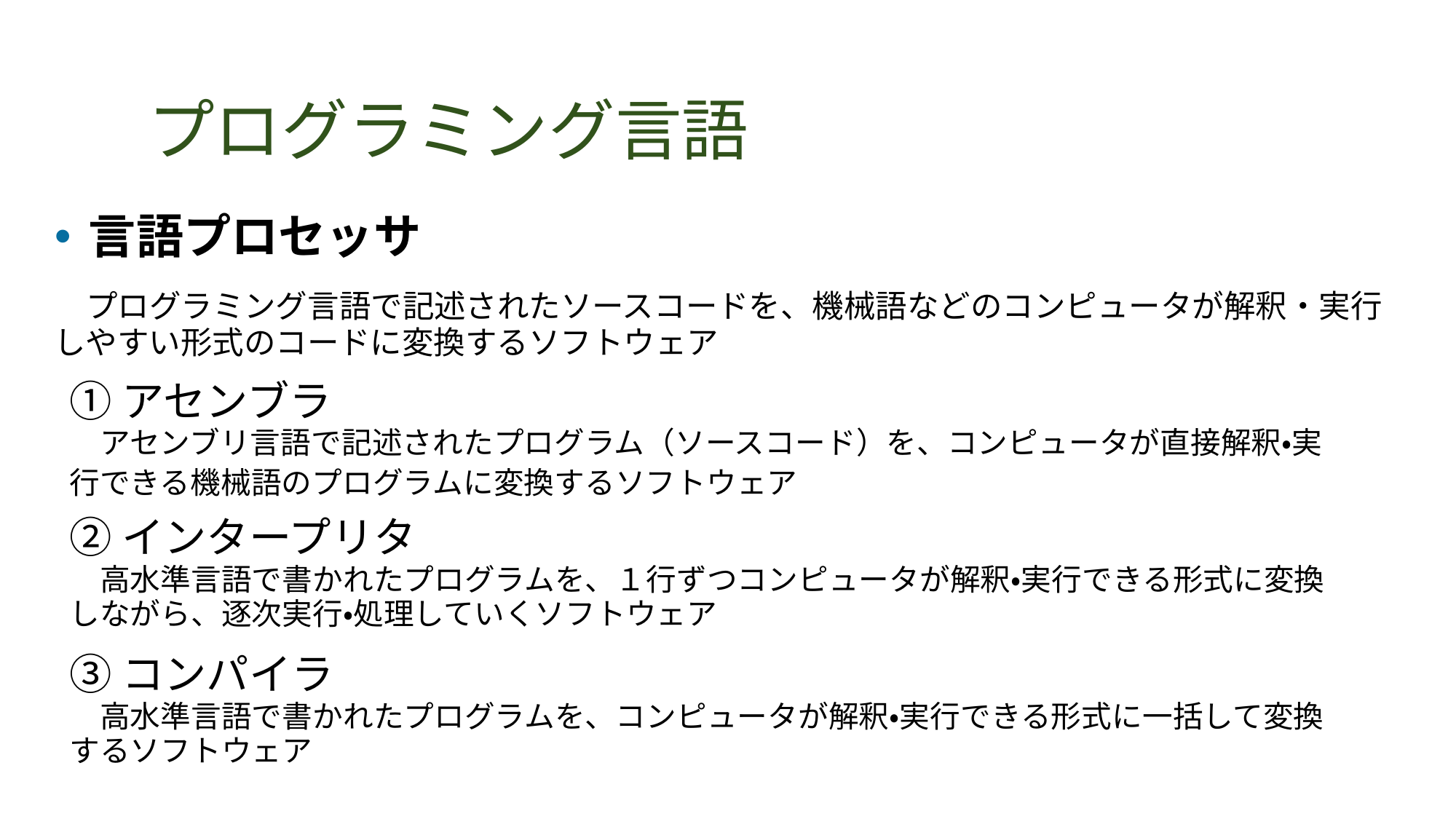

# プログラミング言語
言語プロセッサ
　プログラミング言語で記述されたソースコードを、機械語などのコンピュータが解釈・実行しやすい形式のコードに変換するソフトウェア
①アセンブラ
　アセンブリ言語で記述されたプログラム（ソースコード）を、コンピュータが直接解釈・実行できる機械語のプログラムに変換するソフトウェア
②インタープリタ
　高水準言語で書かれたプログラムを、１行ずつコンピュータが解釈・実行できる形式に変換しながら、逐次実行・処理していくソフトウェア
③コンパイラ
　高水準言語で書かれたプログラムを、コンピュータが解釈・実行できる形式に一括して変換するソフトウェア